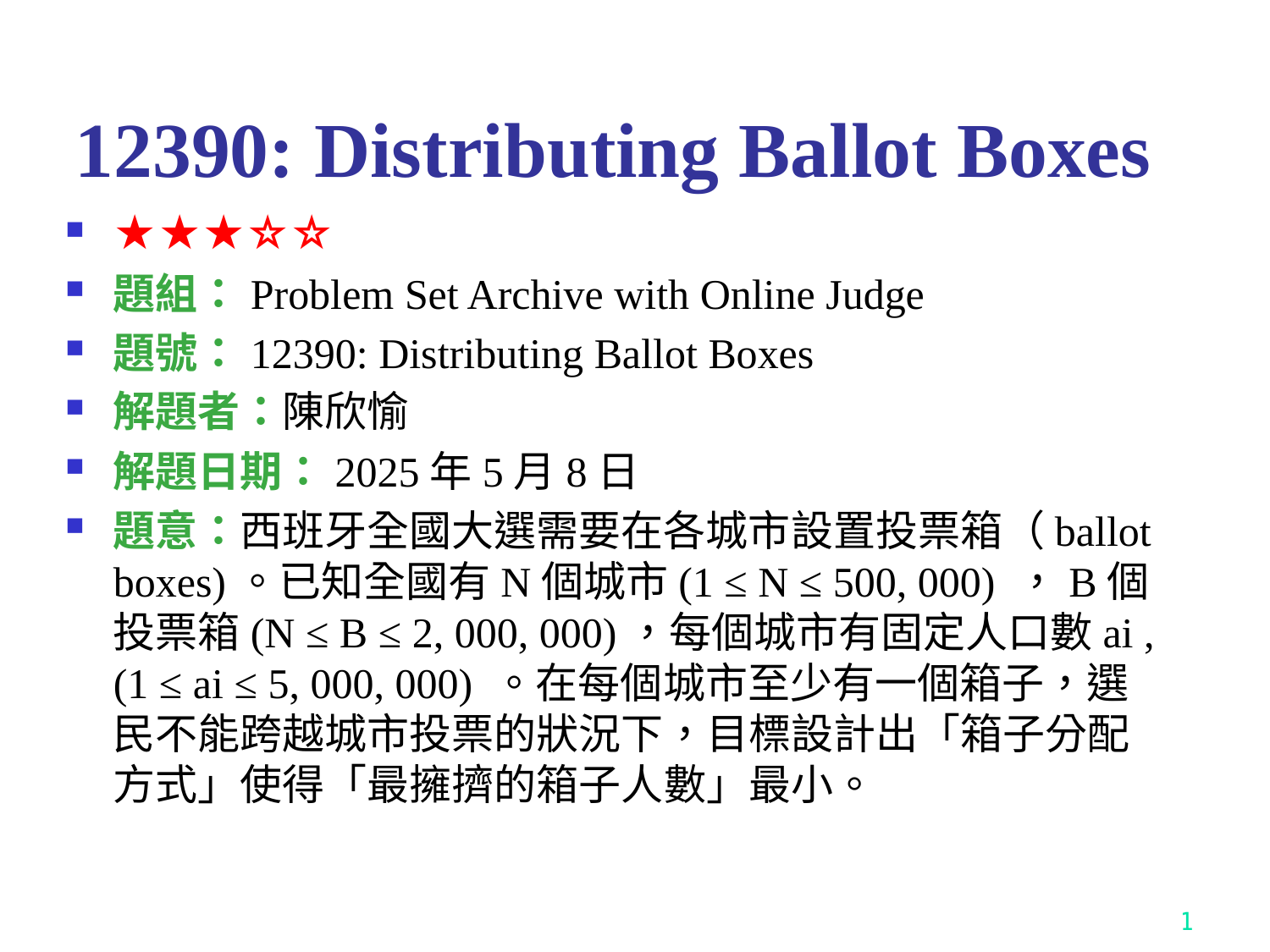

# 12390: Distributing Ballot Boxes
★★★☆☆
題組：Problem Set Archive with Online Judge
題號：12390: Distributing Ballot Boxes
解題者：陳欣愉
解題日期：2025年5月8日
題意：西班牙全國大選需要在各城市設置投票箱（ballot boxes)。已知全國有N個城市(1 ≤ N ≤ 500, 000) ，B個投票箱(N ≤ B ≤ 2, 000, 000)，每個城市有固定人口數ai , (1 ≤ ai ≤ 5, 000, 000) 。在每個城市至少有一個箱子，選民不能跨越城市投票的狀況下，目標設計出「箱子分配方式」使得「最擁擠的箱子人數」最小。

1